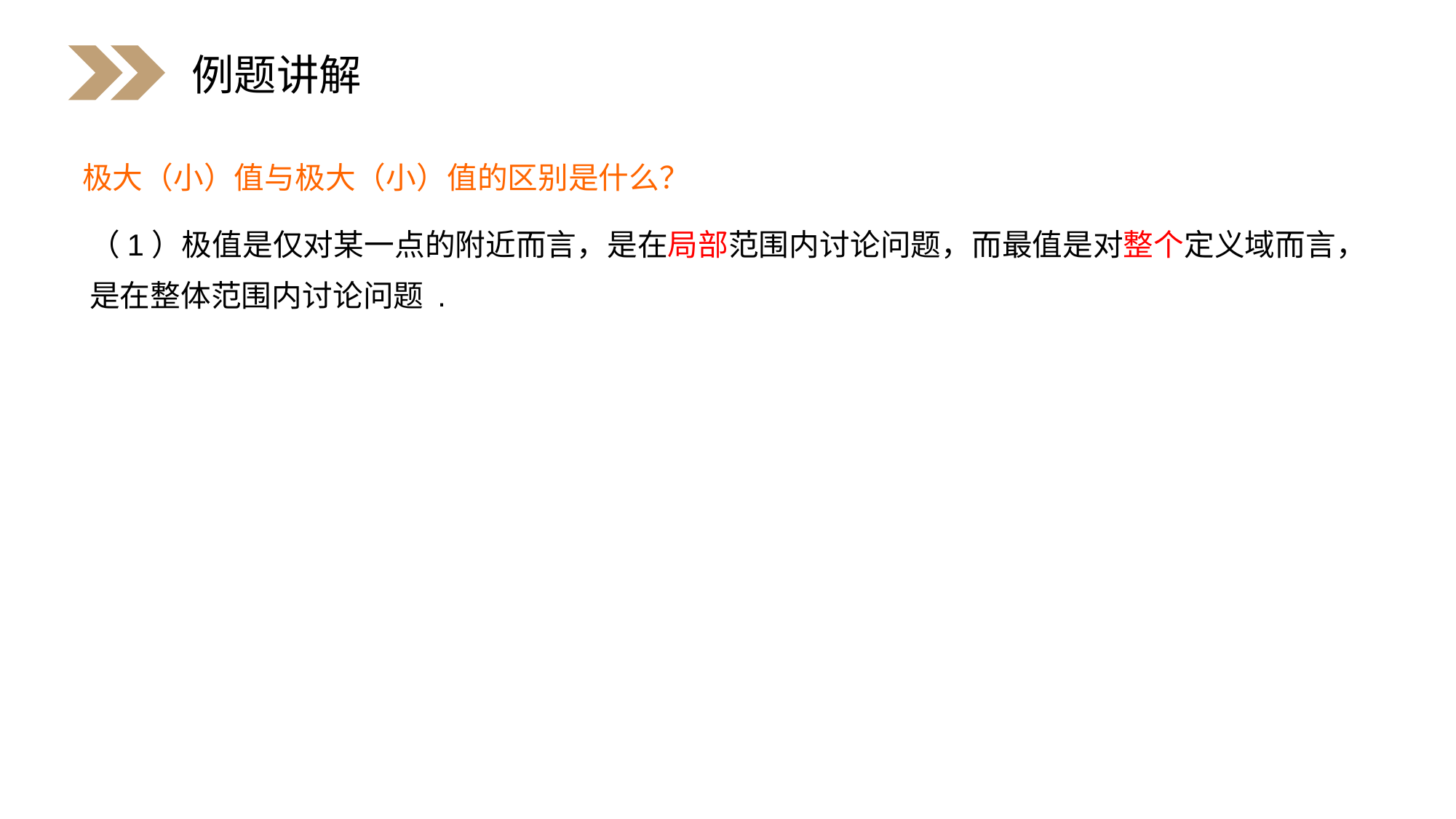

例题讲解
       极大（小）值与极大（小）值的区别是什么？
（1）极值是仅对某一点的附近而言，是在局部范围内讨论问题，而最值是对整个定义域而言，是在整体范围内讨论问题 .